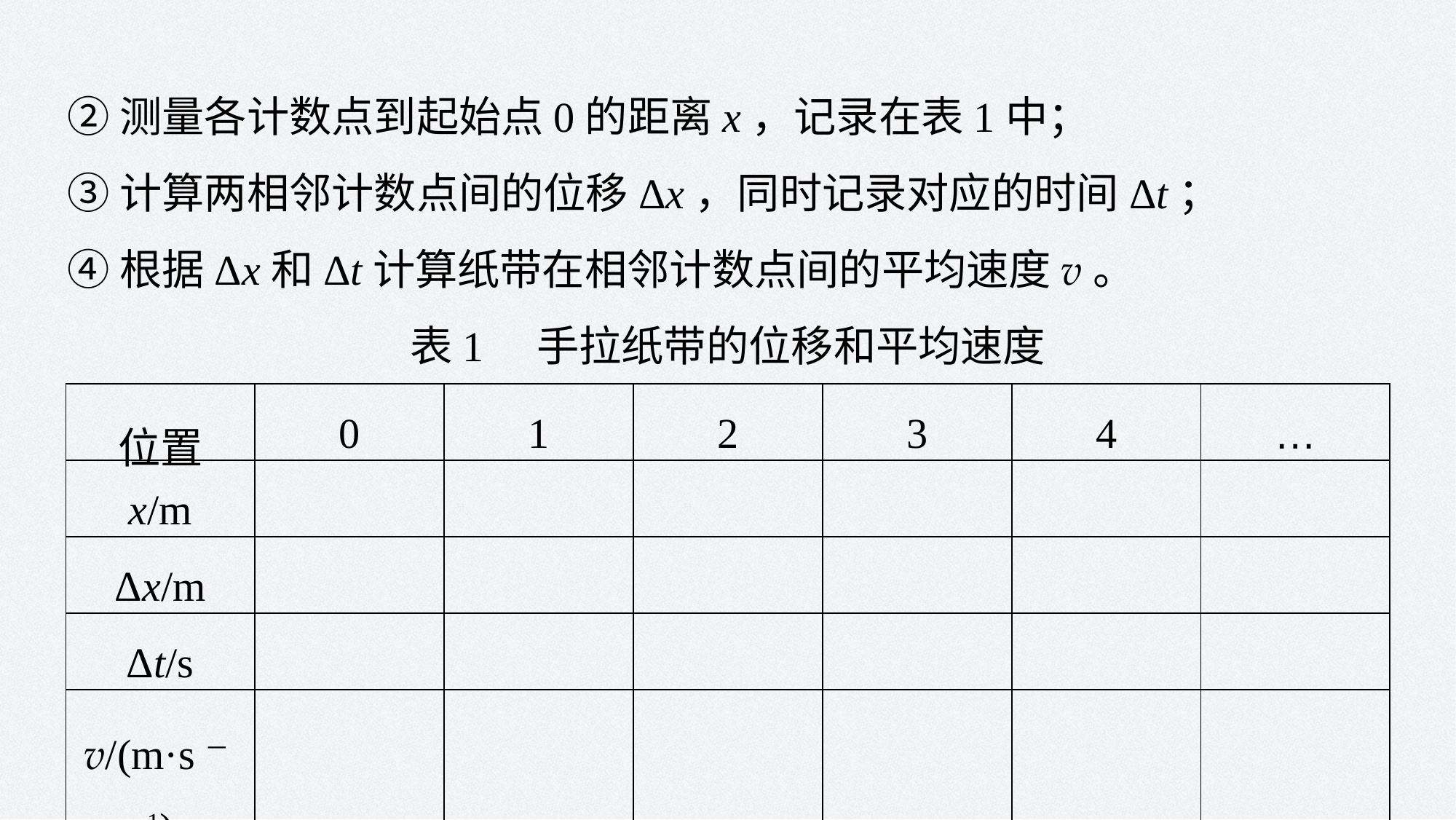

②测量各计数点到起始点0的距离x，记录在表1中；
③计算两相邻计数点间的位移Δx，同时记录对应的时间Δt；
④根据Δx和Δt计算纸带在相邻计数点间的平均速度v。
表1　手拉纸带的位移和平均速度
| 位置 | 0 | 1 | 2 | 3 | 4 | … |
| --- | --- | --- | --- | --- | --- | --- |
| x/m |  |  |  |  |  |  |
| Δx/m |  |  |  |  |  |  |
| Δt/s |  |  |  |  |  |  |
| v/(m·s－1) |  |  |  |  |  |  |